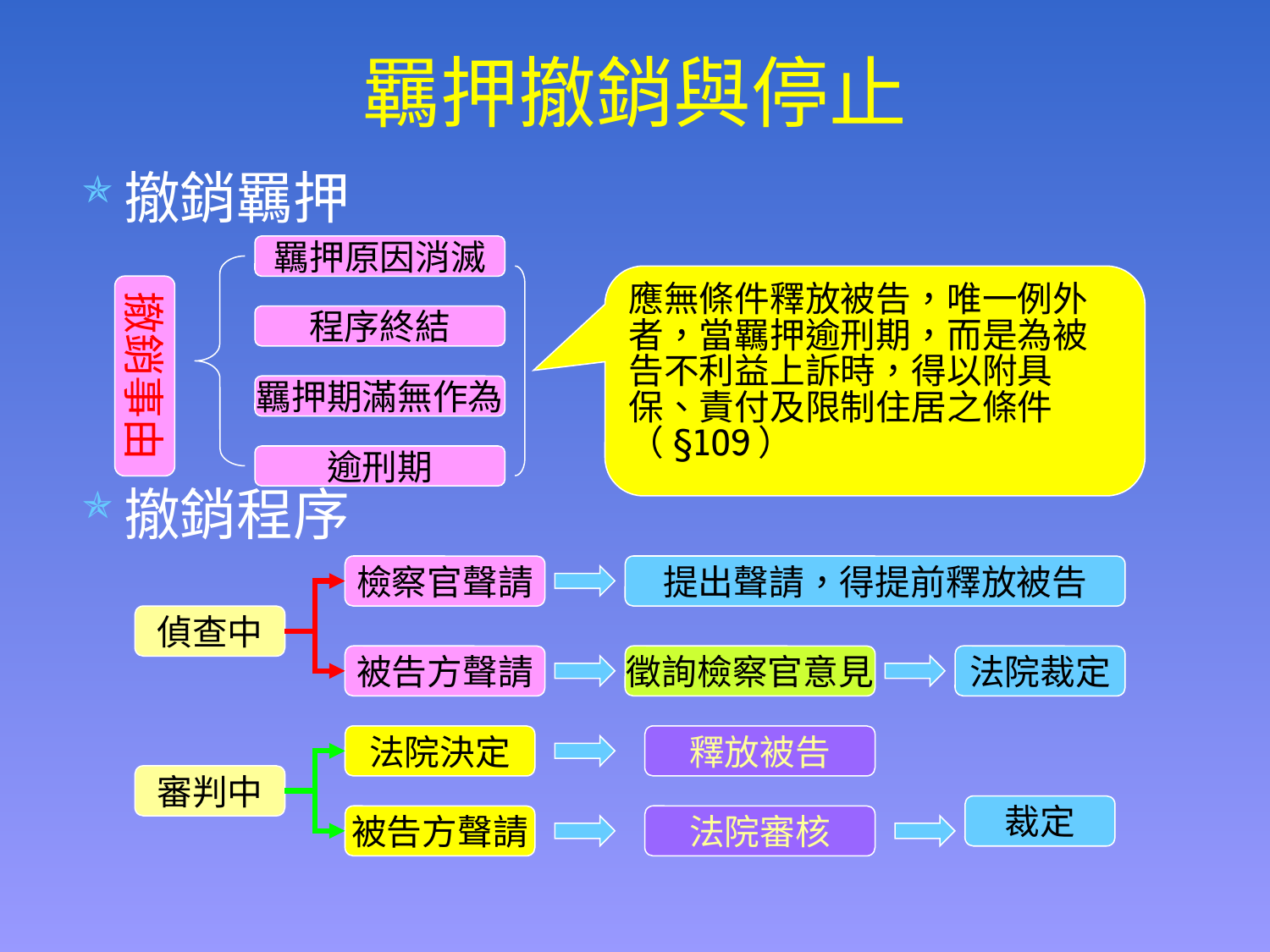

# 羈押撤銷與停止
撤銷羈押

撤銷程序
羈押原因消滅

應無條件釋放被告，唯一例外者，當羈押逾刑期，而是為被告不利益上訴時，得以附具保、責付及限制住居之條件（§109）
撤銷事由
程序終結
羈押期滿無作為
逾刑期
檢察官聲請
提出聲請，得提前釋放被告

偵查中
被告方聲請
徵詢檢察官意見
法院裁定

法院決定
釋放被告

審判中
裁定
被告方聲請
法院審核